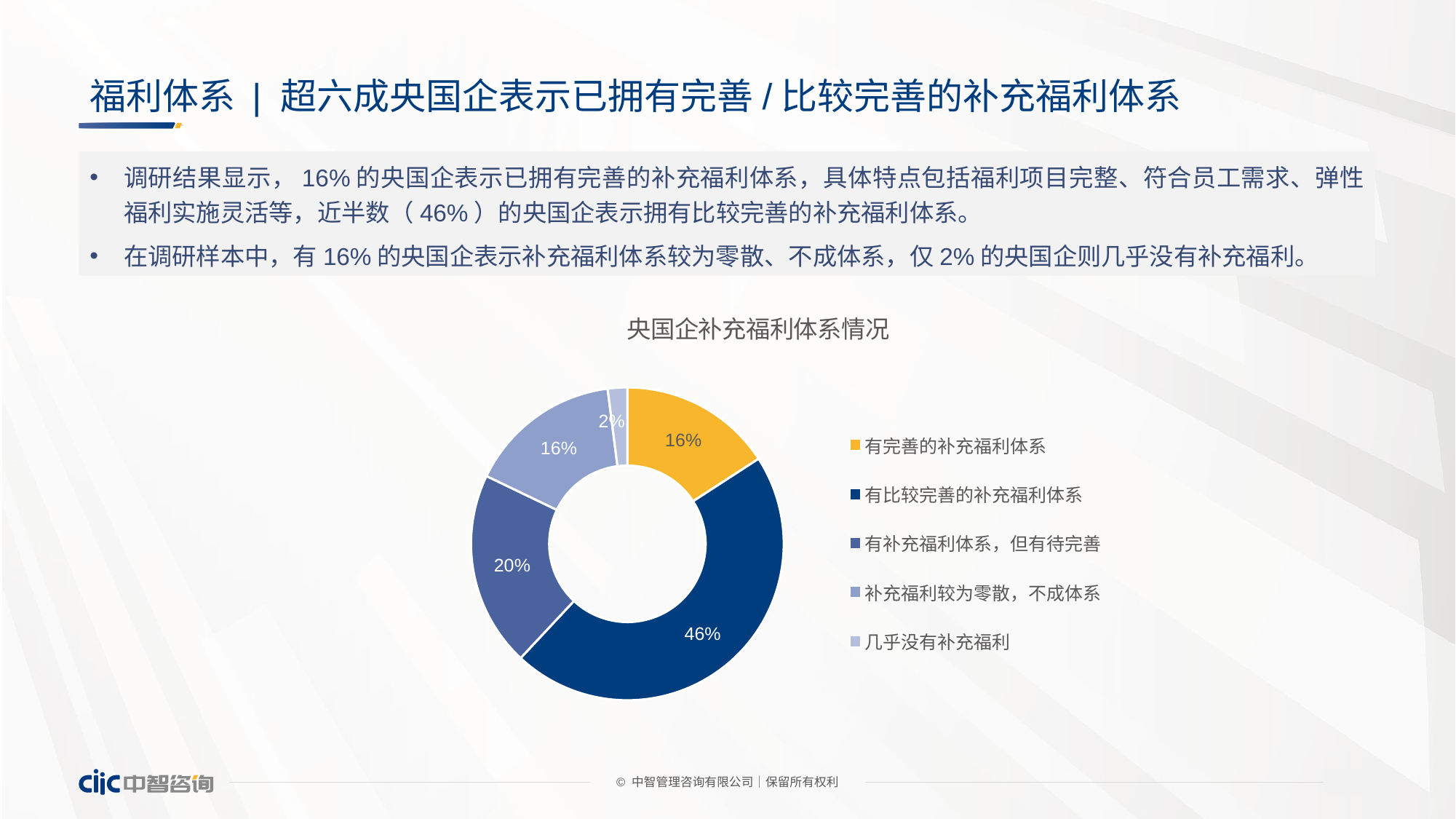

# 福利体系 | 超六成央国企表示已拥有完善/比较完善的补充福利体系
调研结果显示，16%的央国企表示已拥有完善的补充福利体系，具体特点包括福利项目完整、符合员工需求、弹性福利实施灵活等，近半数（46%）的央国企表示拥有比较完善的补充福利体系。
在调研样本中，有16%的央国企表示补充福利体系较为零散、不成体系，仅2%的央国企则几乎没有补充福利。

### Chart: 央国企补充福利体系情况

| Category | 占比 |
|---|---|
| 有完善的补充福利体系 | 0.157142857142857 |
| 有比较完善的补充福利体系 | 0.457142857142857 |
| 有补充福利体系，但有待完善 | 0.2 |
| 补充福利较为零散，不成体系 | 0.157142857142857 |
| 几乎没有补充福利 | 0.02 |
© 中智管理咨询有限公司│保留所有权利
8